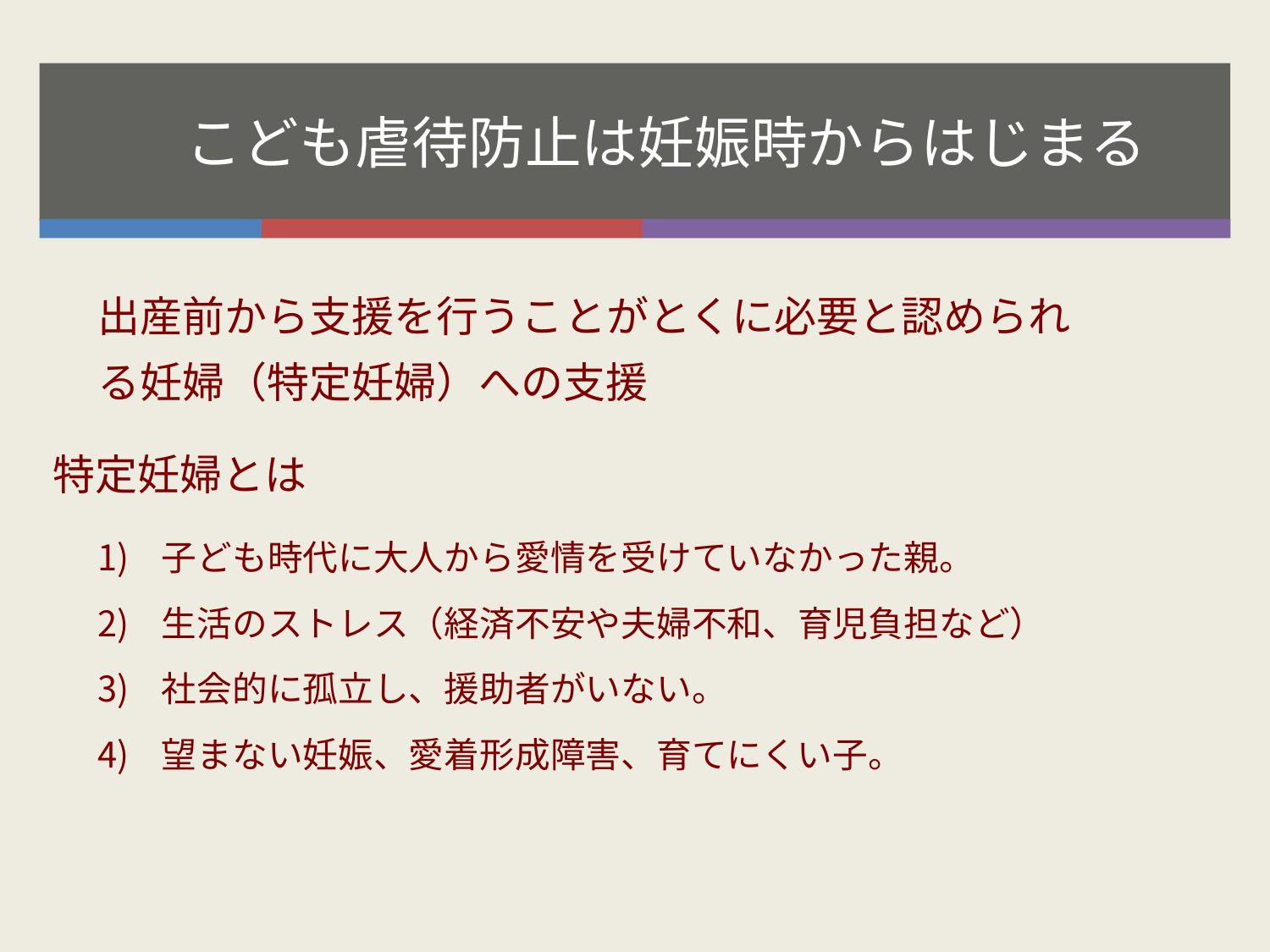

# こども虐待防止は妊娠時からはじまる
出産前から支援を行うことがとくに必要と認められる妊婦（特定妊婦）への支援
特定妊婦とは
子ども時代に大人から愛情を受けていなかった親。
生活のストレス（経済不安や夫婦不和、育児負担など）
社会的に孤立し、援助者がいない。
望まない妊娠、愛着形成障害、育てにくい子。